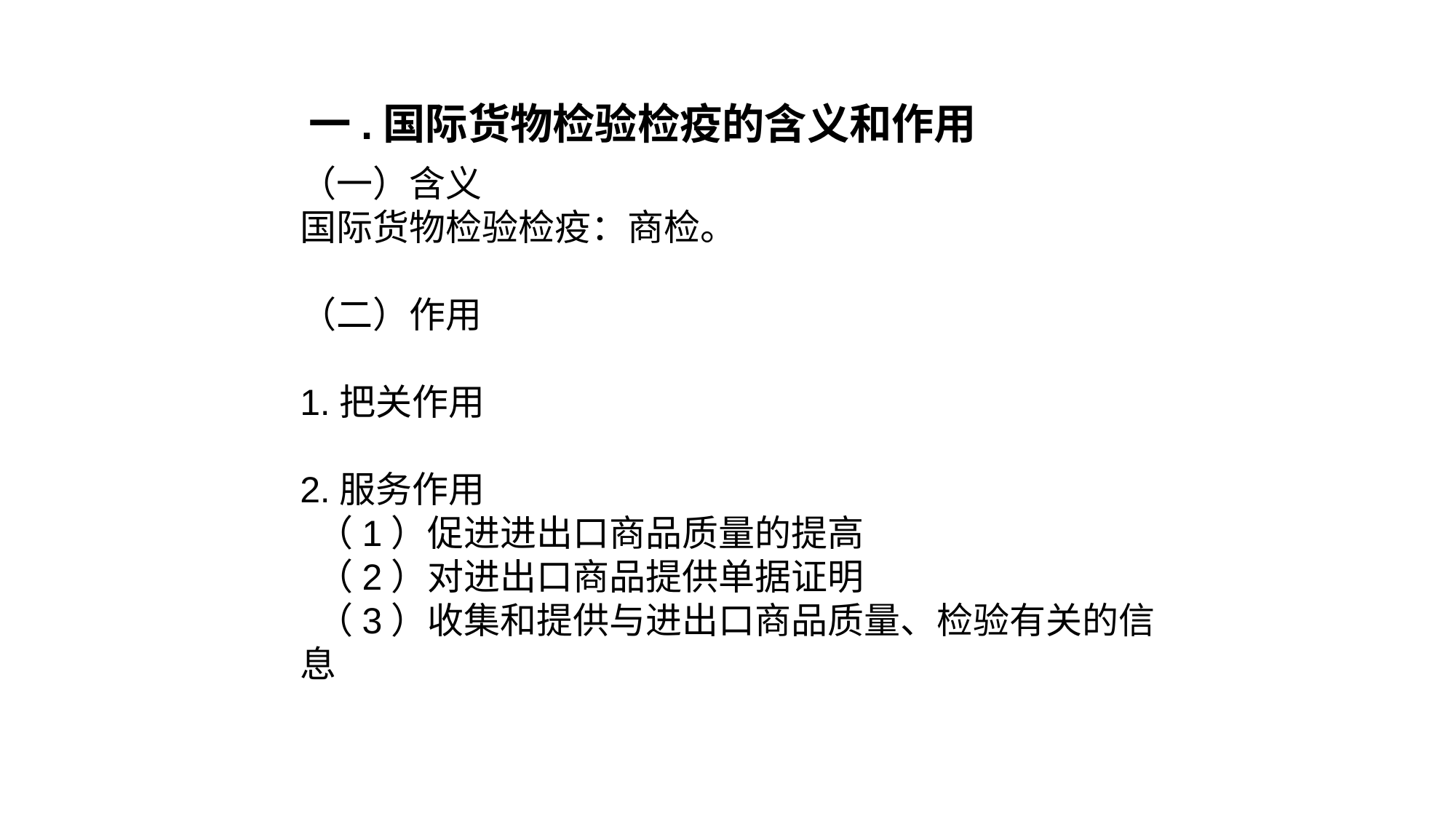

一.国际货物检验检疫的含义和作用

（一）含义
国际货物检验检疫：商检。

（二）作用

1.把关作用

2.服务作用
 （1）促进进出口商品质量的提高
 （2）对进出口商品提供单据证明
 （3）收集和提供与进出口商品质量、检验有关的信息